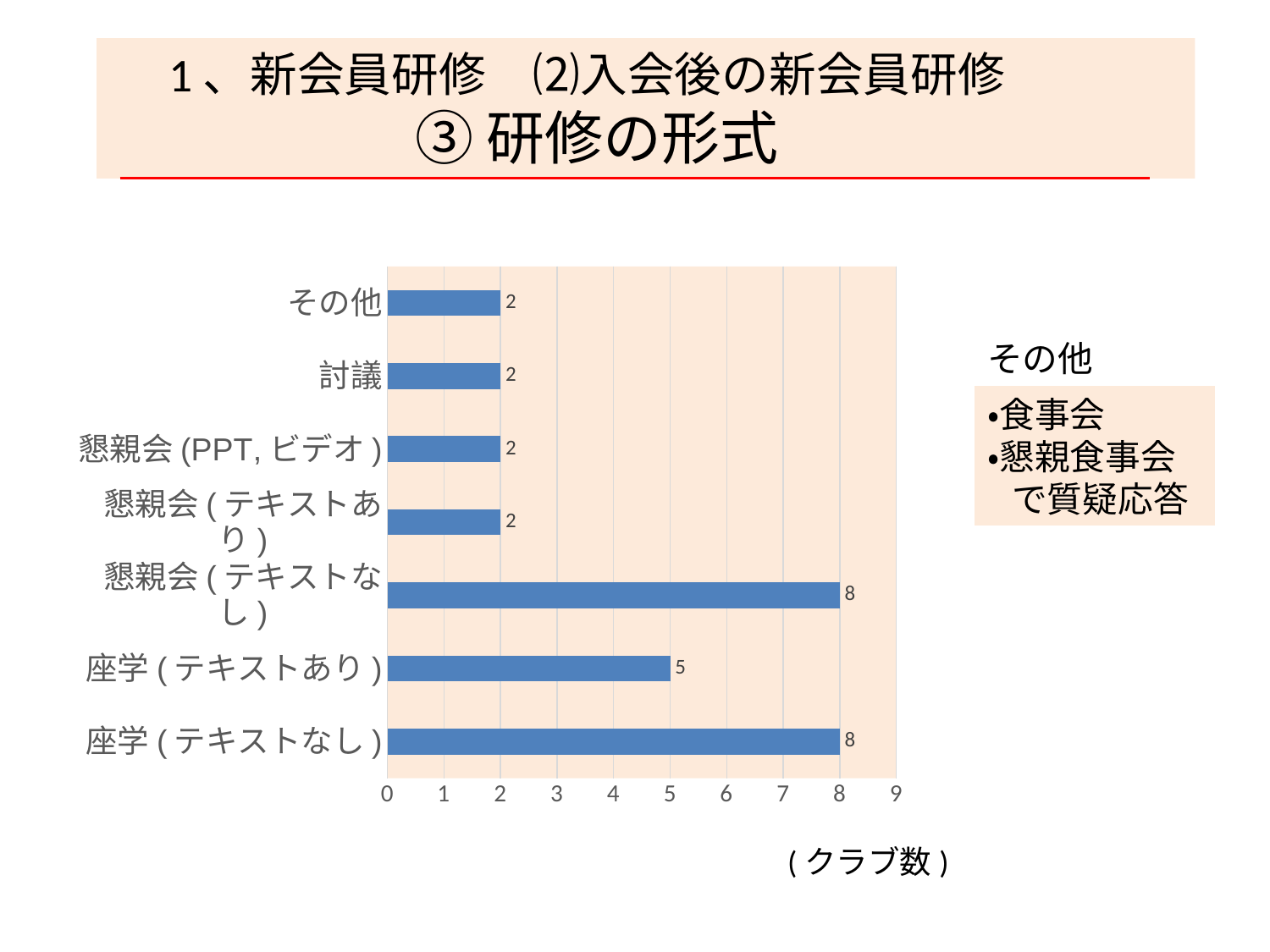

1、新会員研修　⑵入会後の新会員研修
③ 研修の形式

### Chart

| Category | 研修の形式 |
|---|---|
| 座学(テキストなし) | 8.0 |
| 座学(テキストあり) | 5.0 |
| 懇親会(テキストなし) | 8.0 |
| 懇親会(テキストあり) | 2.0 |
| 懇親会(PPT,ビデオ) | 2.0 |
| 討議 | 2.0 |
| その他 | 2.0 |
その他
・食事会
・懇親食事会で質疑応答
(クラブ数)